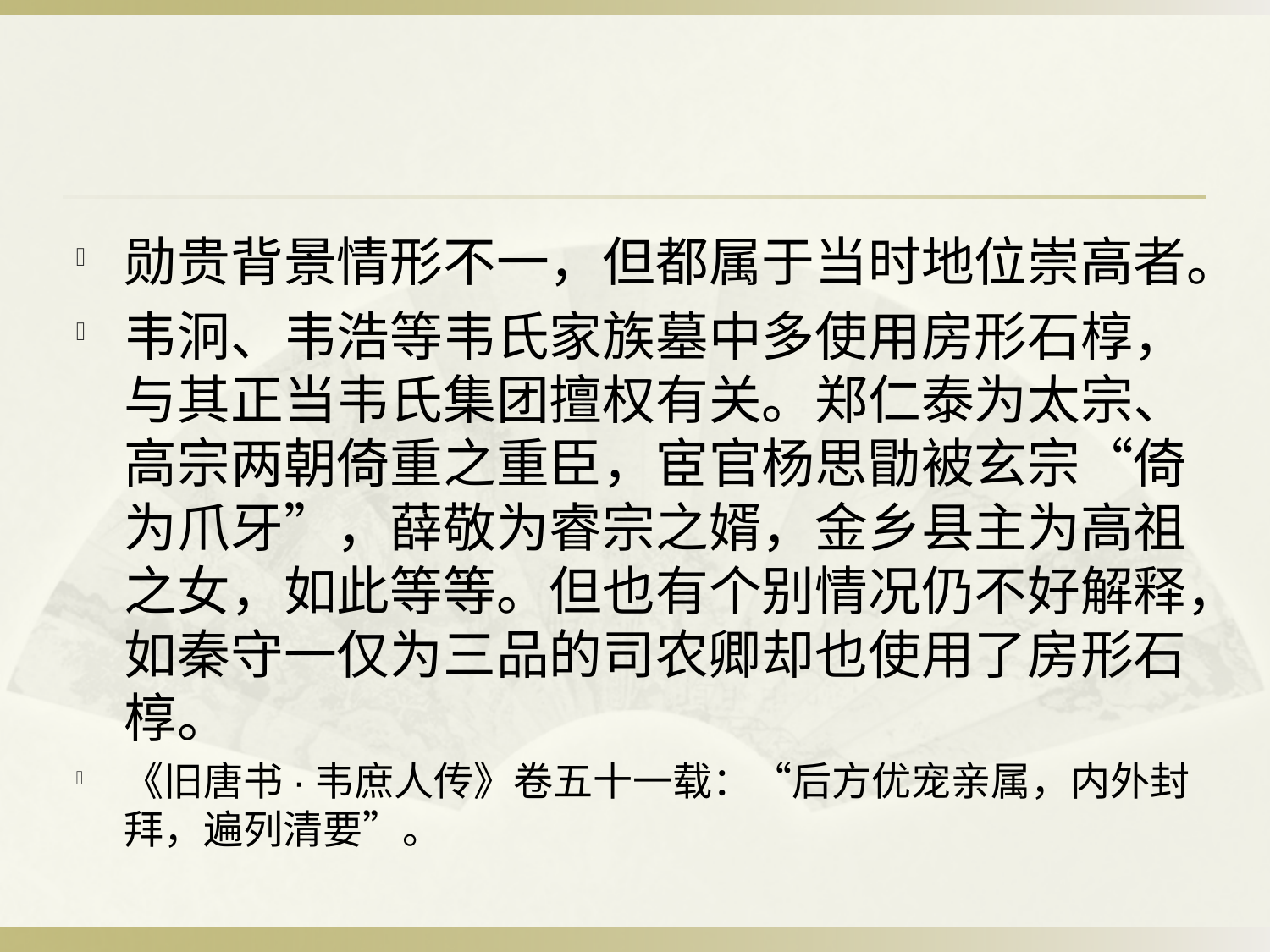

#
勋贵背景情形不一，但都属于当时地位崇高者。
韦泂、韦浩等韦氏家族墓中多使用房形石椁，与其正当韦氏集团擅权有关。郑仁泰为太宗、高宗两朝倚重之重臣，宦官杨思勖被玄宗“倚为爪牙”，薛敬为睿宗之婿，金乡县主为高祖之女，如此等等。但也有个别情况仍不好解释，如秦守一仅为三品的司农卿却也使用了房形石椁。
《旧唐书·韦庶人传》卷五十一载：“后方优宠亲属，内外封拜，遍列清要”。